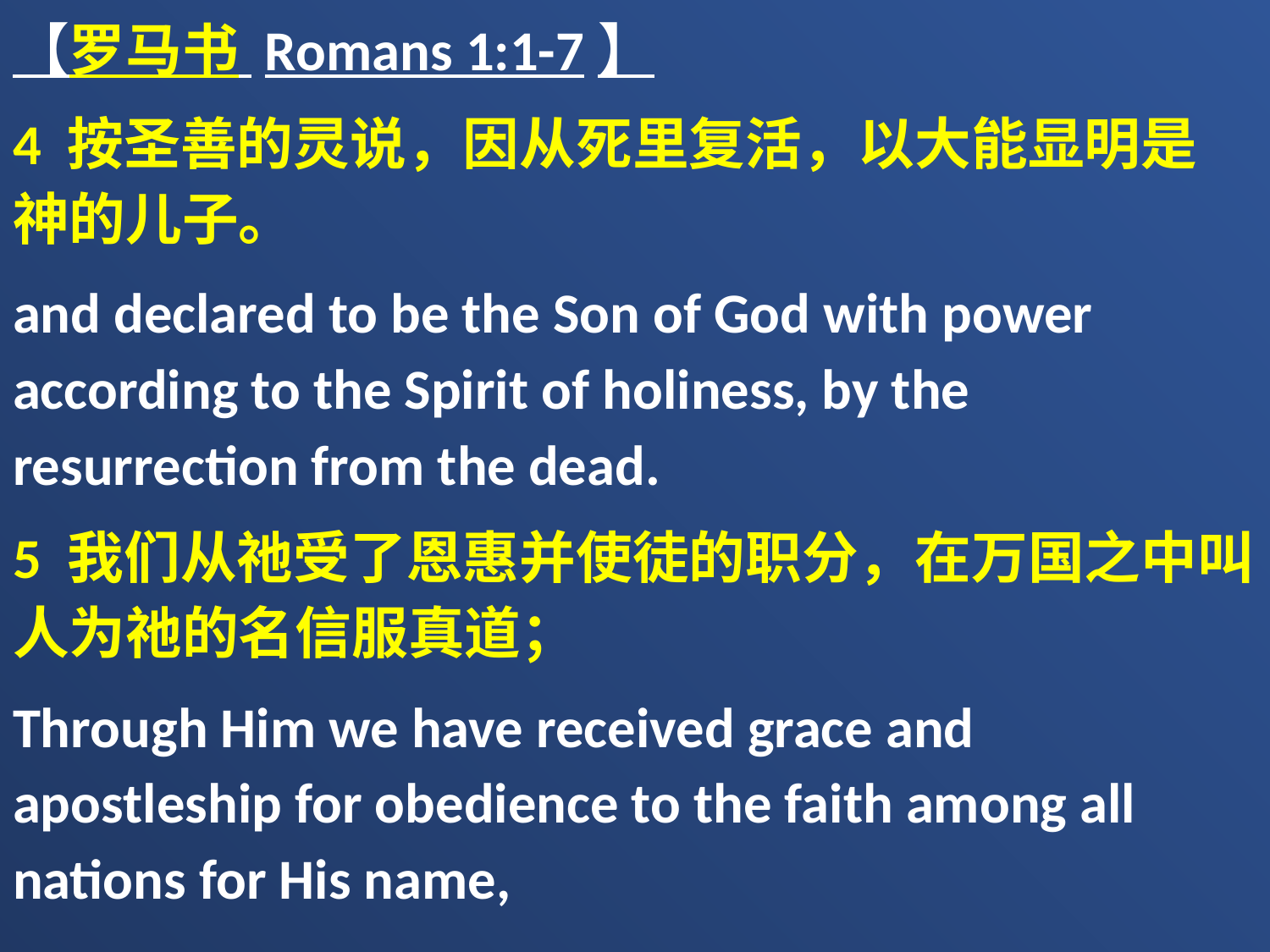

【罗马书 Romans 1:1-7】
4 按圣善的灵说，因从死里复活，以大能显明是　神的儿子。
and declared to be the Son of God with power according to the Spirit of holiness, by the resurrection from the dead.
5 我们从祂受了恩惠并使徒的职分，在万国之中叫人为祂的名信服真道；
Through Him we have received grace and apostleship for obedience to the faith among all nations for His name,